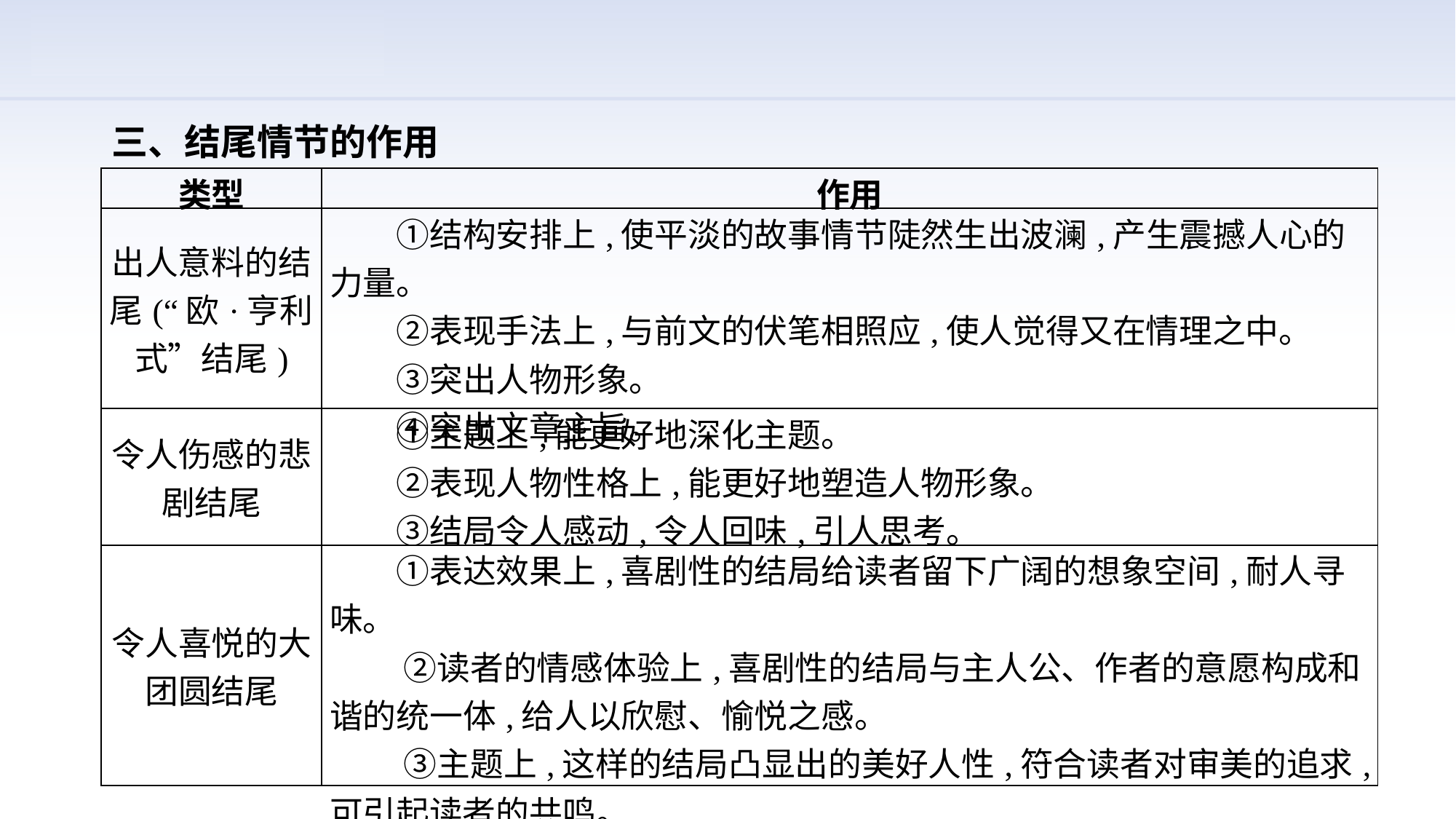

三、结尾情节的作用
| 类型 | 作用 |
| --- | --- |
| 出人意料的结尾(“欧·亨利式”结尾) | ①结构安排上,使平淡的故事情节陡然生出波澜,产生震撼人心的力量。　　 　　②表现手法上,与前文的伏笔相照应,使人觉得又在情理之中。 　　③突出人物形象。 　　④突出文章主旨。 |
| 令人伤感的悲剧结尾 | ①主题上,能更好地深化主题。 　　②表现人物性格上,能更好地塑造人物形象。 　　③结局令人感动,令人回味,引人思考。 |
| 令人喜悦的大团圆结尾 | ①表达效果上,喜剧性的结局给读者留下广阔的想象空间,耐人寻味。 　　 ②读者的情感体验上,喜剧性的结局与主人公、作者的意愿构成和谐的统一体,给人以欣慰、愉悦之感。 　　 ③主题上,这样的结局凸显出的美好人性,符合读者对审美的追求,可引起读者的共鸣。 |